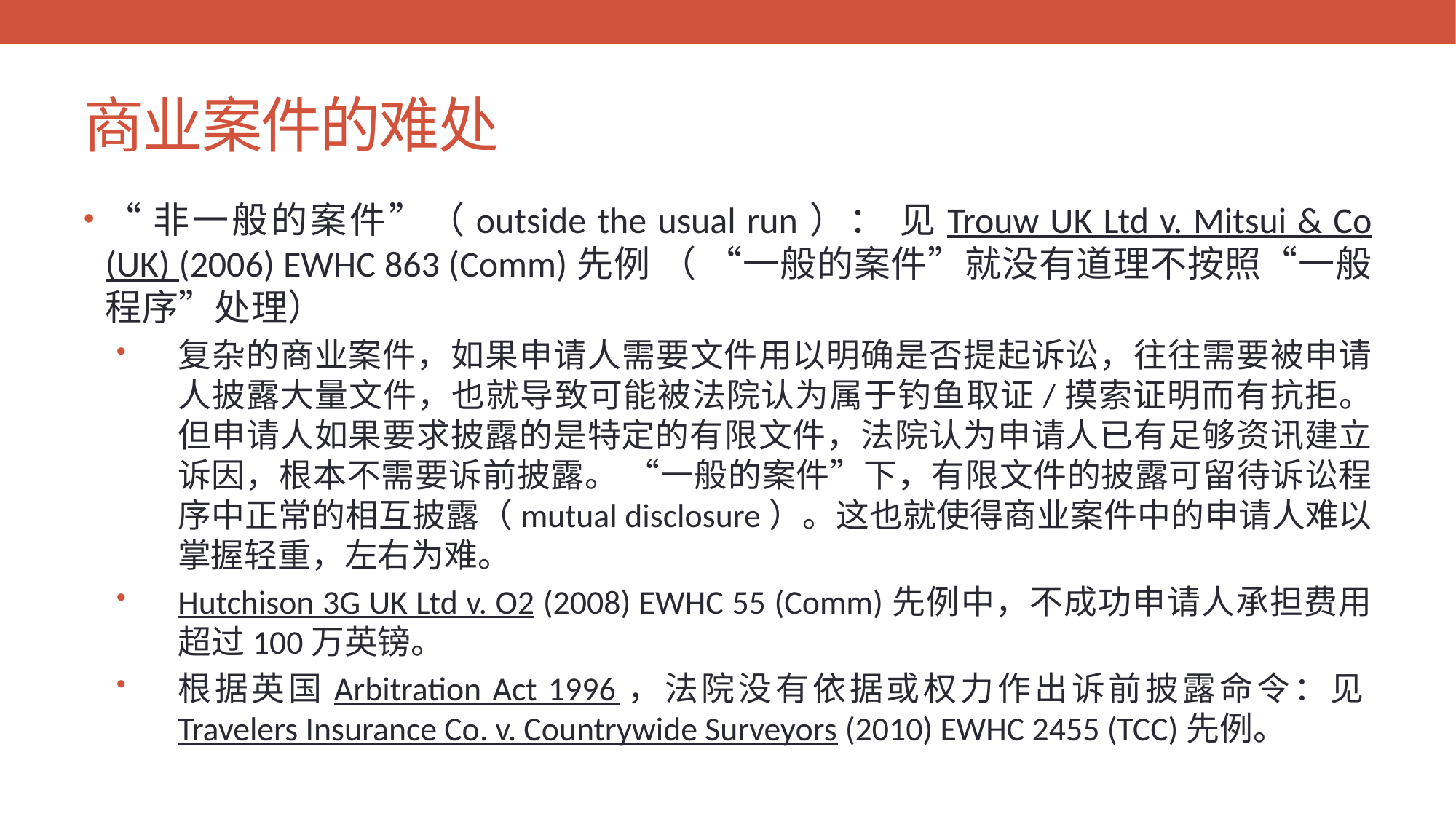

# 商业案件的难处
“非一般的案件”（outside the usual run）： 见Trouw UK Ltd v. Mitsui & Co (UK) (2006) EWHC 863 (Comm)先例 （ “一般的案件”就没有道理不按照“一般程序”处理）
复杂的商业案件，如果申请人需要文件用以明确是否提起诉讼，往往需要被申请人披露大量文件，也就导致可能被法院认为属于钓鱼取证/摸索证明而有抗拒。但申请人如果要求披露的是特定的有限文件，法院认为申请人已有足够资讯建立诉因，根本不需要诉前披露。 “一般的案件”下，有限文件的披露可留待诉讼程序中正常的相互披露（mutual disclosure）。这也就使得商业案件中的申请人难以掌握轻重，左右为难。
Hutchison 3G UK Ltd v. O2 (2008) EWHC 55 (Comm)先例中，不成功申请人承担费用超过100万英镑。
根据英国Arbitration Act 1996，法院没有依据或权力作出诉前披露命令：见Travelers Insurance Co. v. Countrywide Surveyors (2010) EWHC 2455 (TCC)先例。